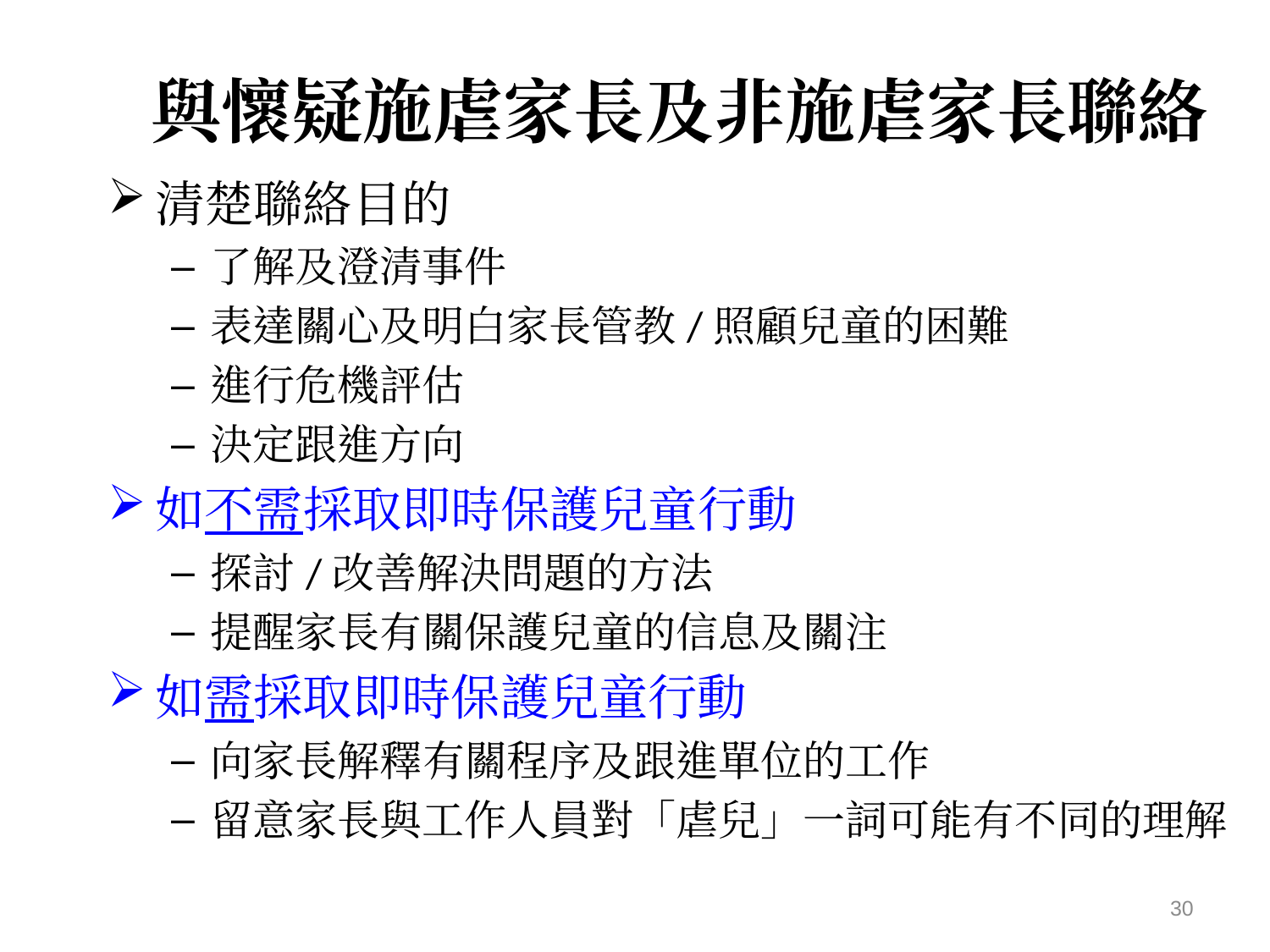

# 與懷疑施虐家長及非施虐家長聯絡
清楚聯絡目的
了解及澄清事件
表達關心及明白家長管教/照顧兒童的困難
進行危機評估
決定跟進方向
如不需採取即時保護兒童行動
探討/改善解決問題的方法
提醒家長有關保護兒童的信息及關注
如需採取即時保護兒童行動
向家長解釋有關程序及跟進單位的工作
留意家長與工作人員對「虐兒」一詞可能有不同的理解
30